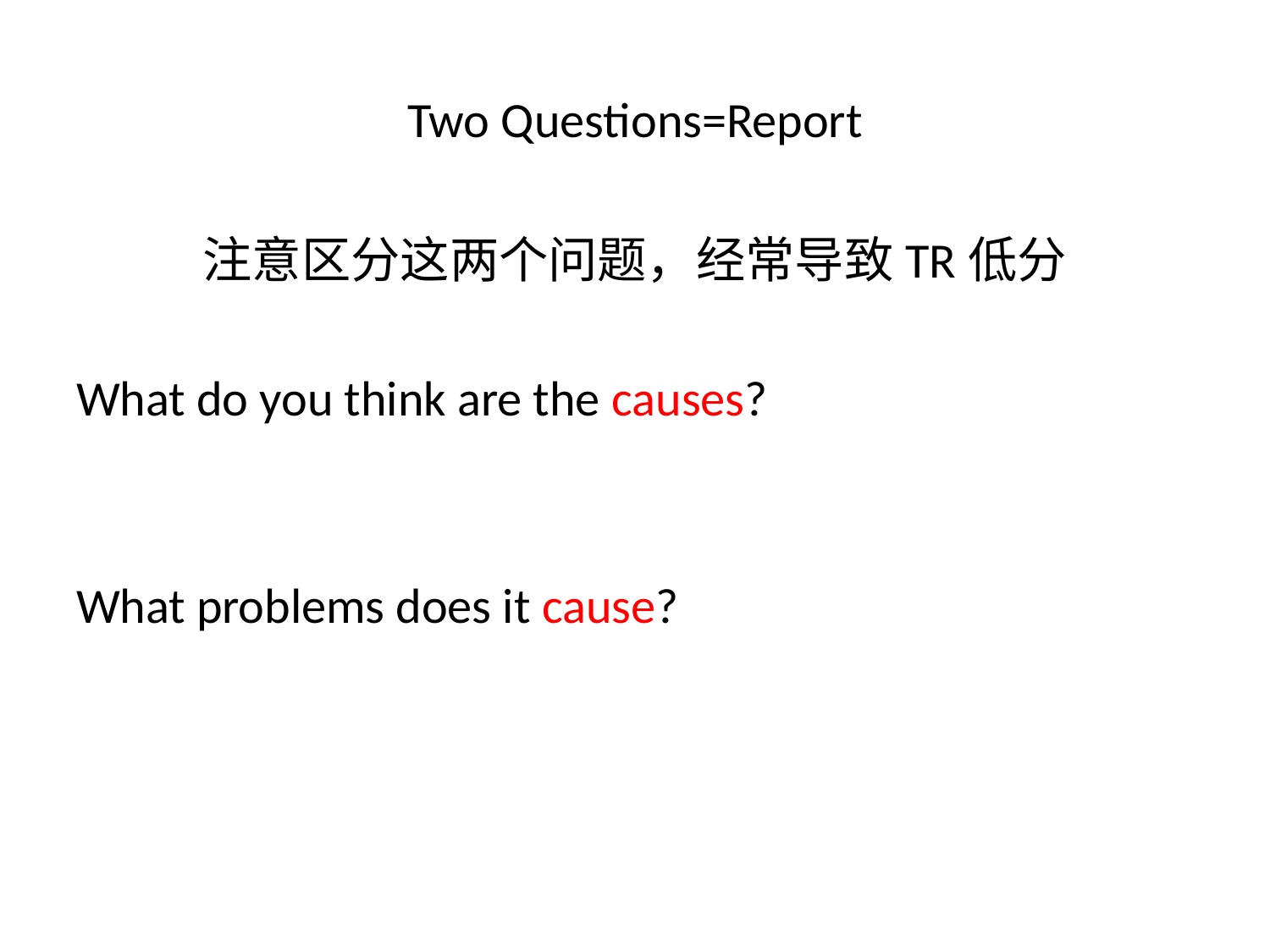

# Two Questions=Report
注意区分这两个问题，经常导致TR低分

What do you think are the causes?

What problems does it cause?